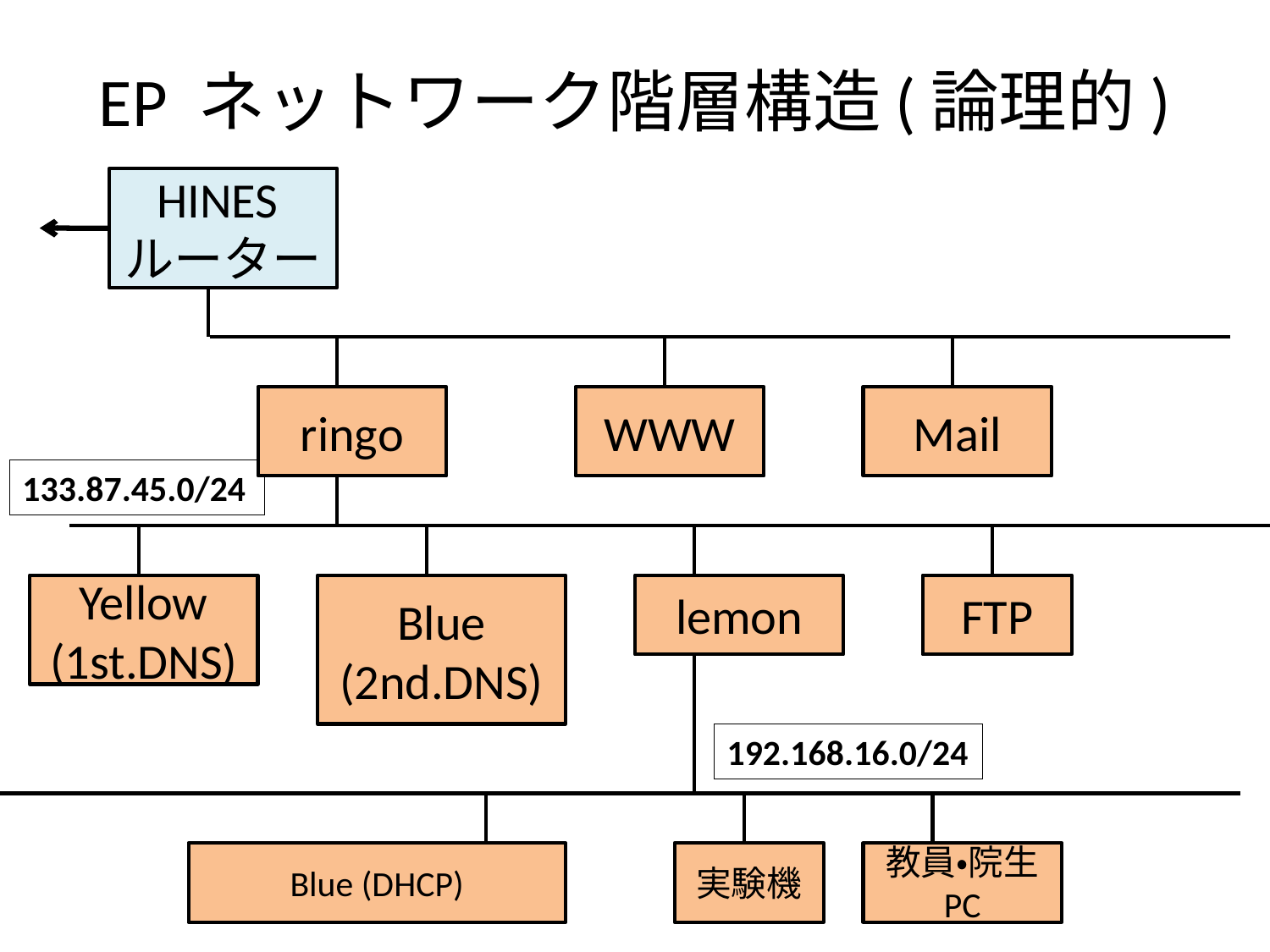

# EP ネットワーク階層構造(論理的)
HINESルーター
ringo
WWW
Mail
Yellow
(1st.DNS)
Blue
(2nd.DNS)
lemon
FTP
192.168.16.0/24
Blue (DHCP)
実験機
教員・院生 PC
133.87.45.0/24